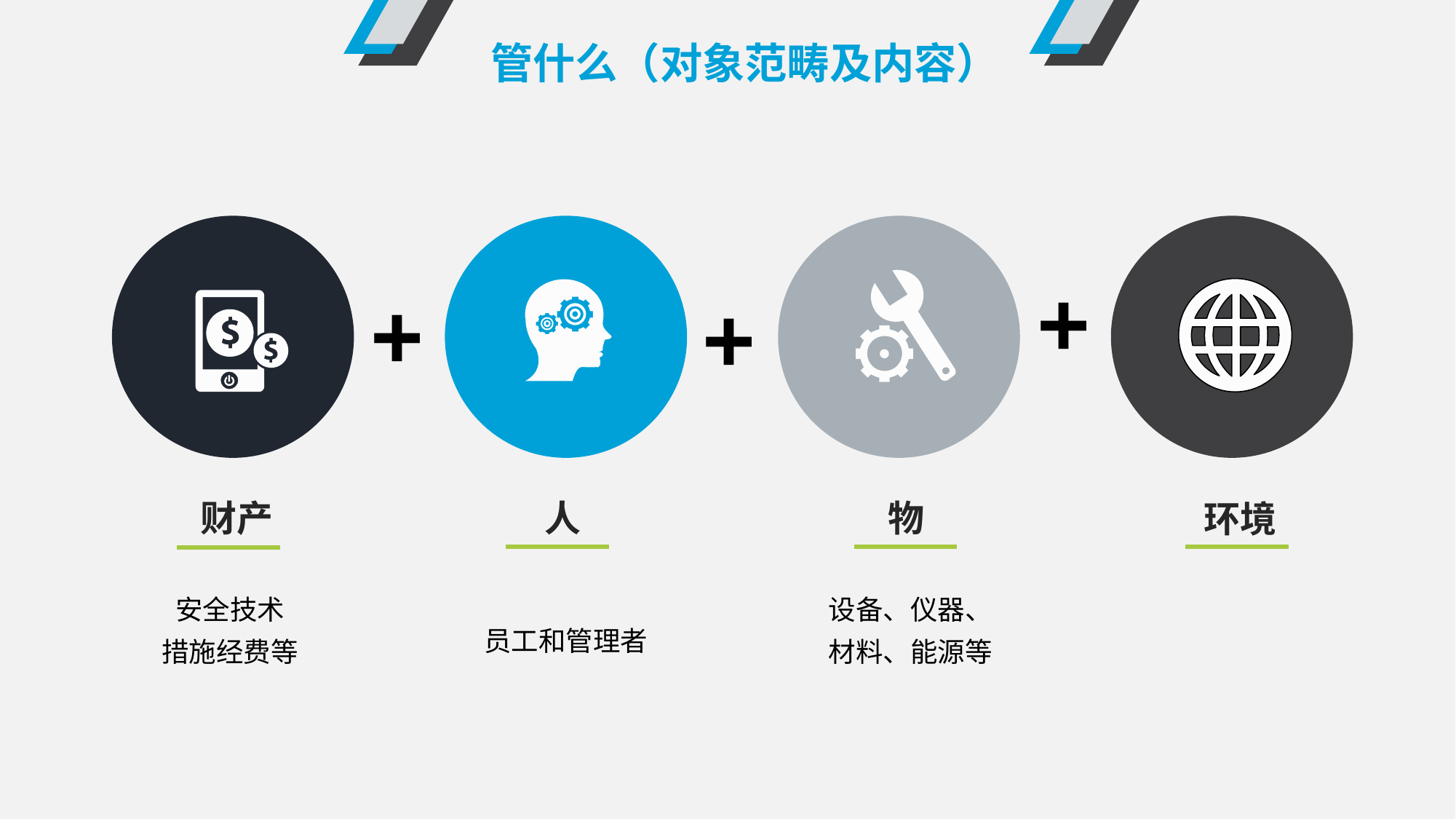

管什么（对象范畴及内容）

+

+
+

 财产
人
物
 环境
安全技术
措施经费等
设备、仪器、
材料、能源等
员工和管理者